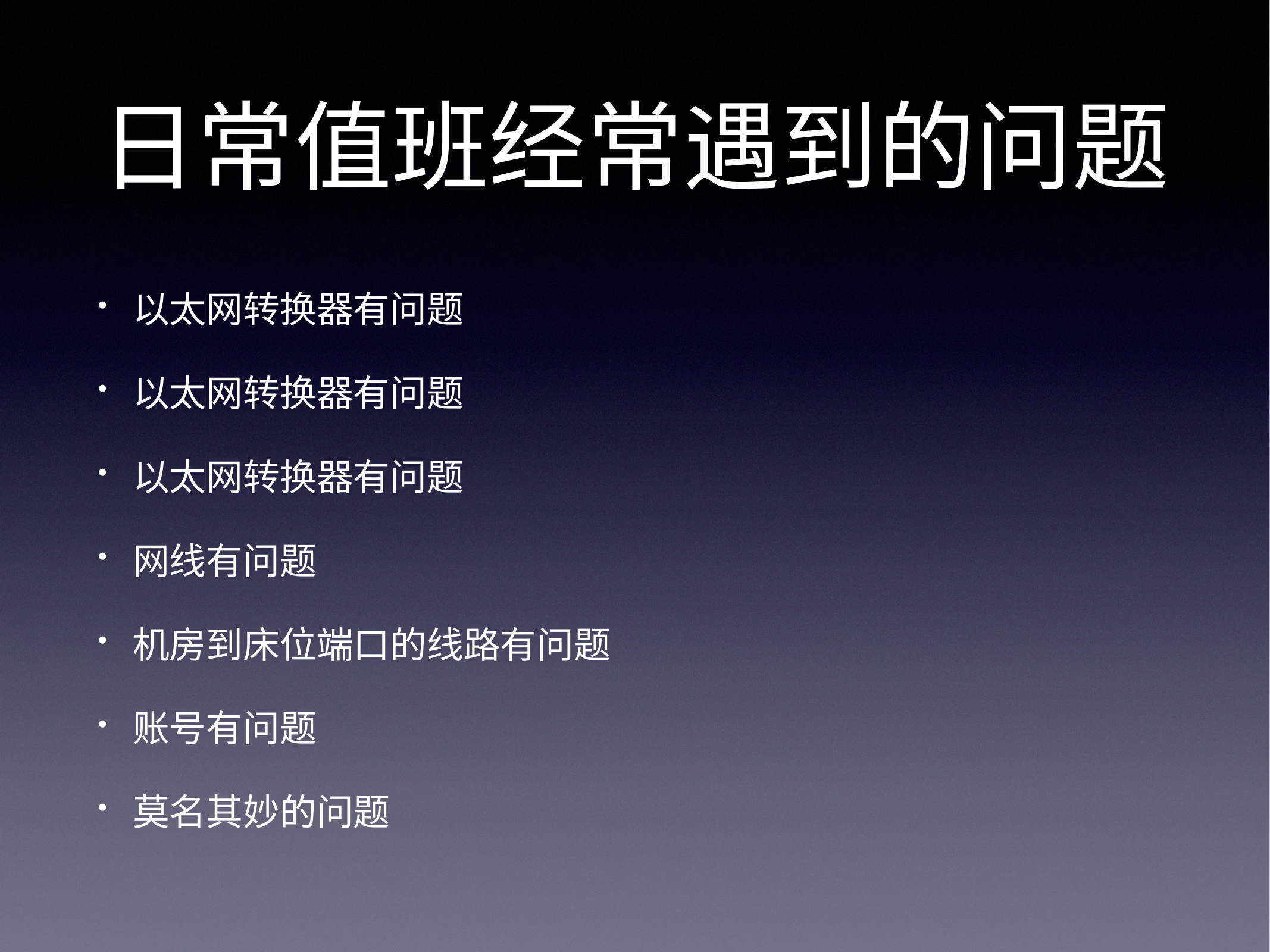

# 日常值班经常遇到的问题
以太网转换器有问题
以太网转换器有问题
以太网转换器有问题
网线有问题
机房到床位端口的线路有问题
账号有问题
莫名其妙的问题